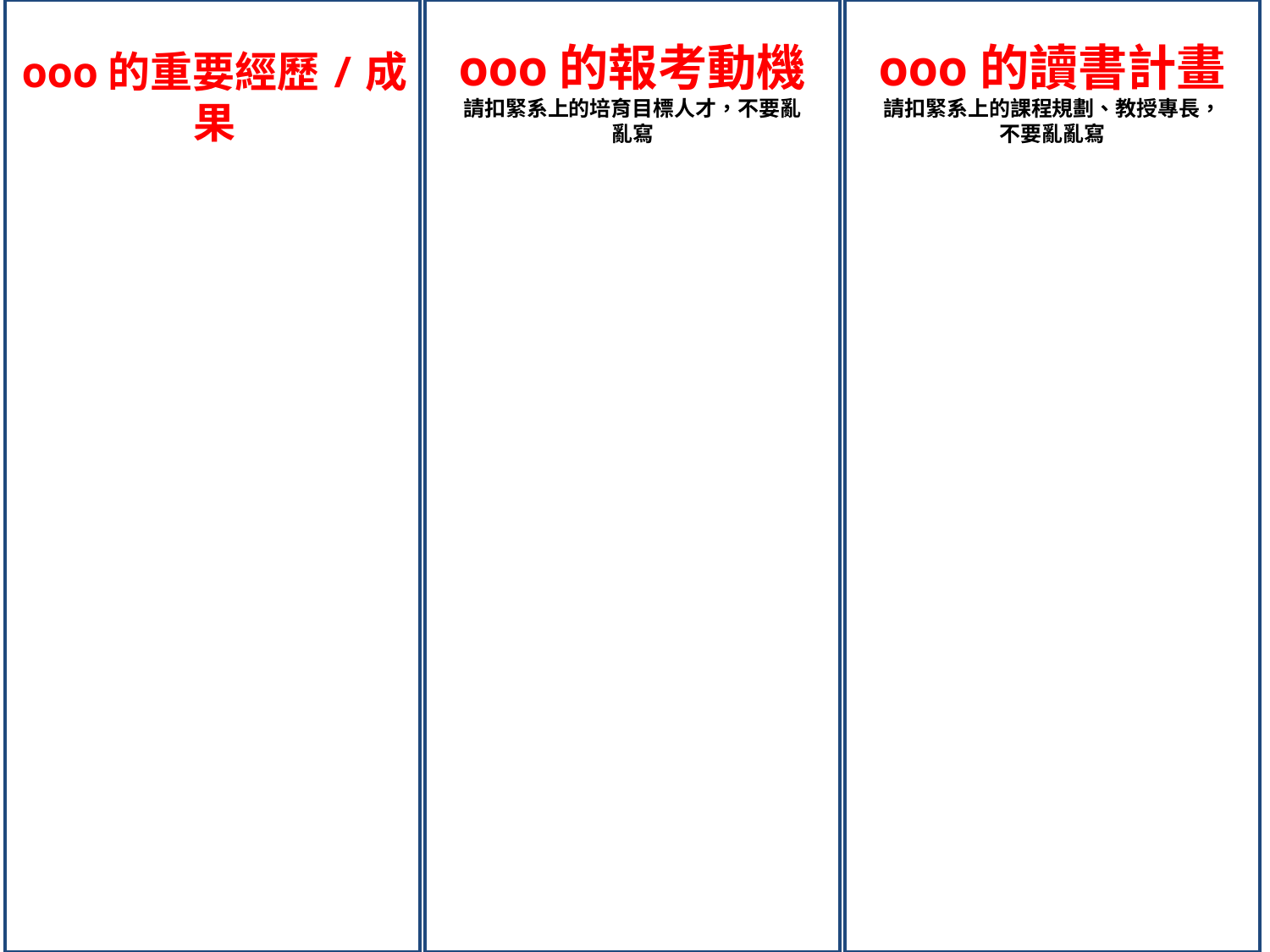

ooo的報考動機
請扣緊系上的培育目標人才，不要亂亂寫
ooo的讀書計畫
請扣緊系上的課程規劃、教授專長，不要亂亂寫
ooo的重要經歷/成果